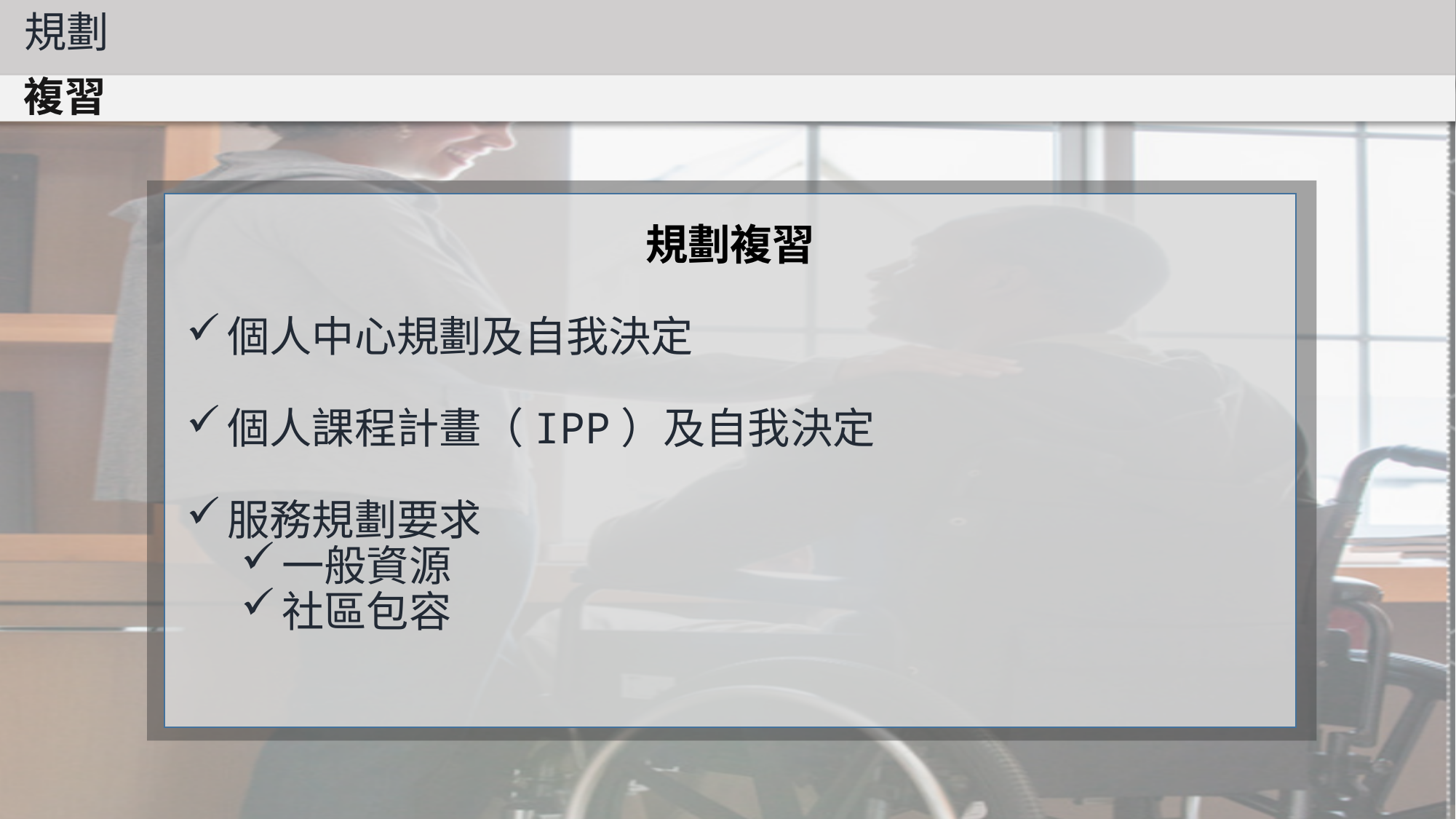

規劃
複習

規劃複習

個人中心規劃及自我決定

個人課程計畫（IPP）及自我決定

服務規劃要求
一般資源
社區包容